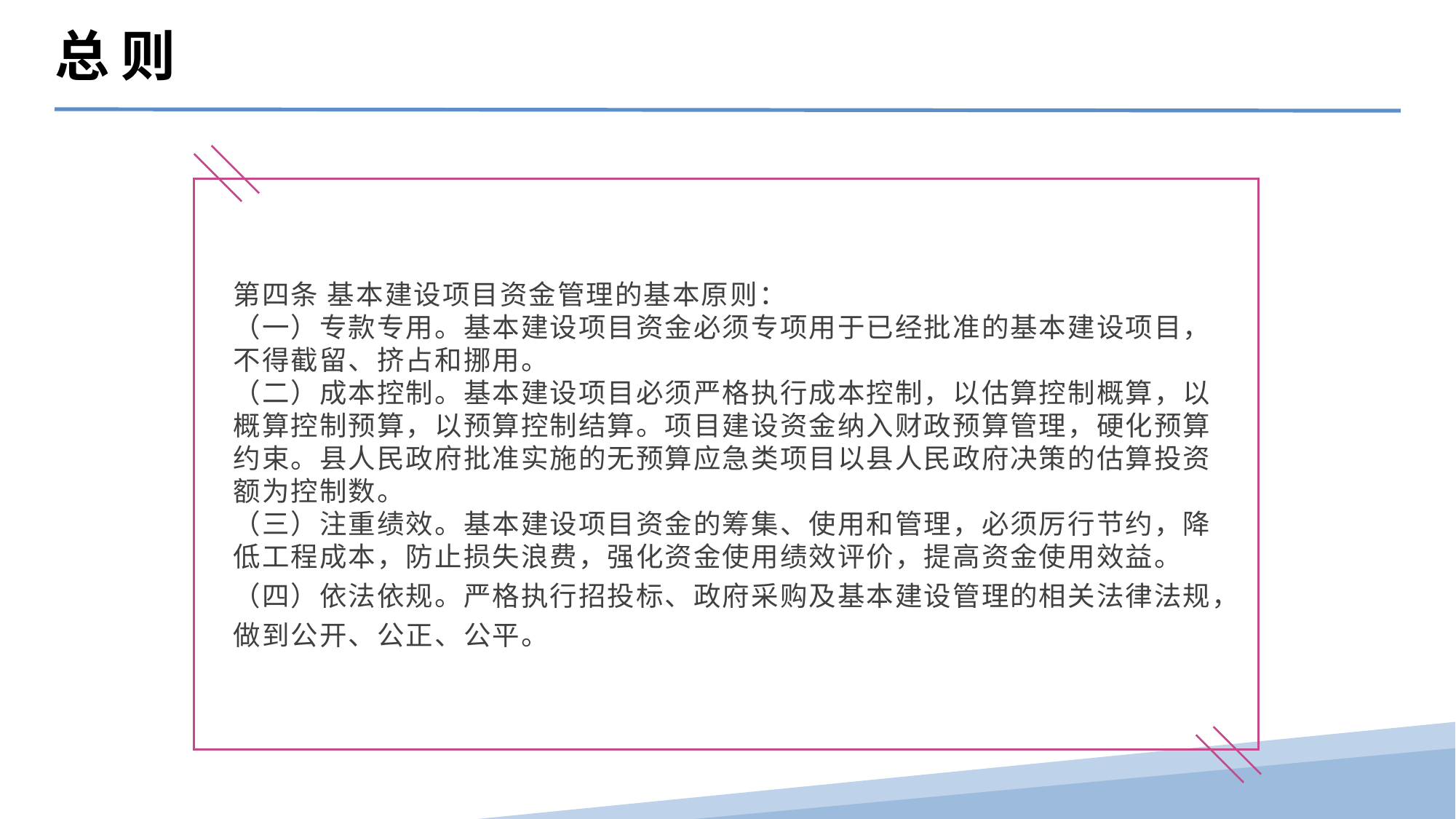

总 则

第四条 基本建设项目资金管理的基本原则：
（一）专款专用。基本建设项目资金必须专项用于已经批准的基本建设项目，不得截留、挤占和挪用。
（二）成本控制。基本建设项目必须严格执行成本控制，以估算控制概算，以概算控制预算，以预算控制结算。项目建设资金纳入财政预算管理，硬化预算约束。县人民政府批准实施的无预算应急类项目以县人民政府决策的估算投资额为控制数。
（三）注重绩效。基本建设项目资金的筹集、使用和管理，必须厉行节约，降低工程成本，防止损失浪费，强化资金使用绩效评价，提高资金使用效益。
（四）依法依规。严格执行招投标、政府采购及基本建设管理的相关法律法规，做到公开、公正、公平。